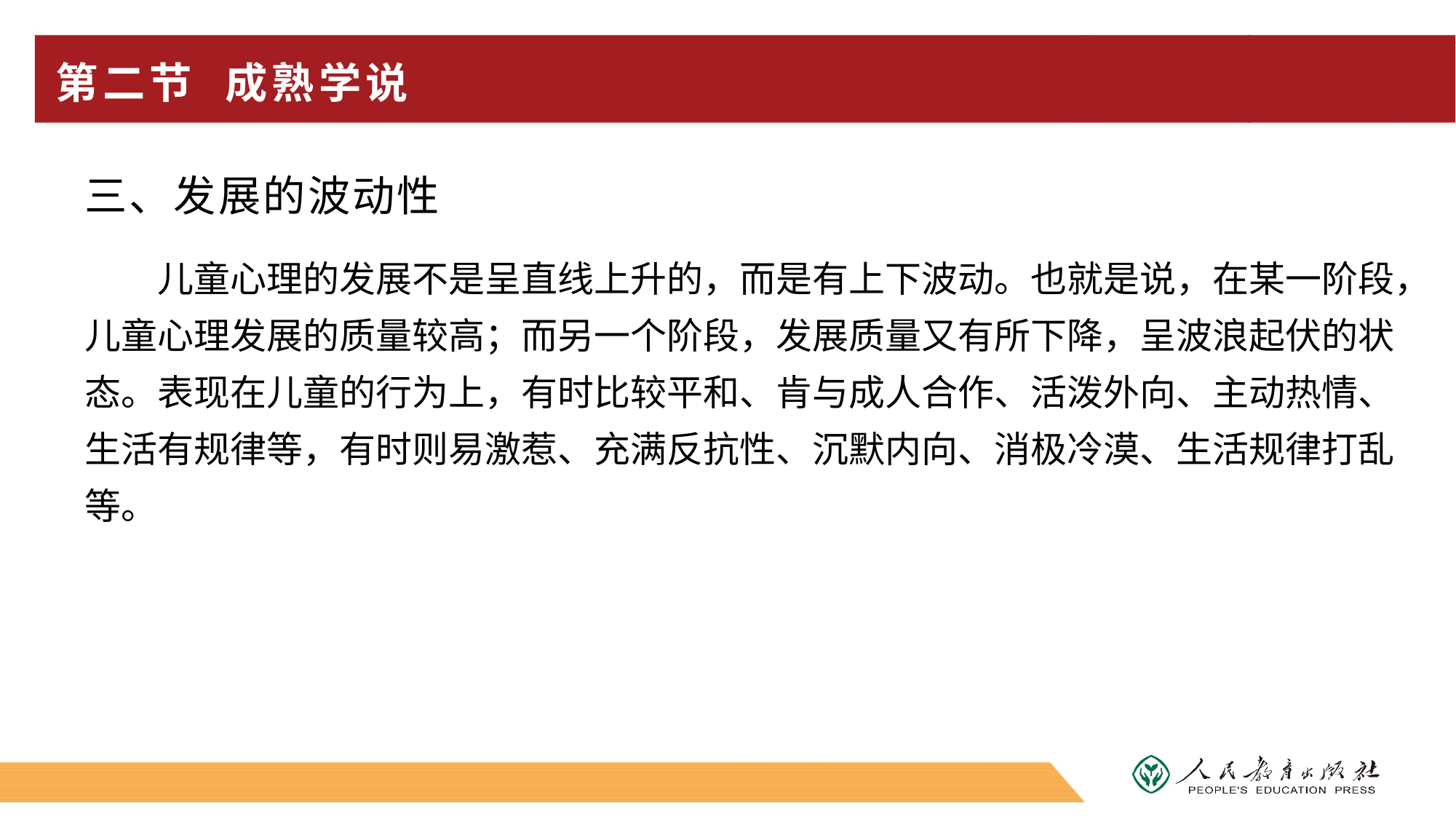

# 第二节  成熟学说
三、发展的波动性
儿童心理的发展不是呈直线上升的，而是有上下波动。也就是说，在某一阶段，儿童心理发展的质量较高；而另一个阶段，发展质量又有所下降，呈波浪起伏的状态。表现在儿童的行为上，有时比较平和、肯与成人合作、活泼外向、主动热情、生活有规律等，有时则易激惹、充满反抗性、沉默内向、消极冷漠、生活规律打乱等。